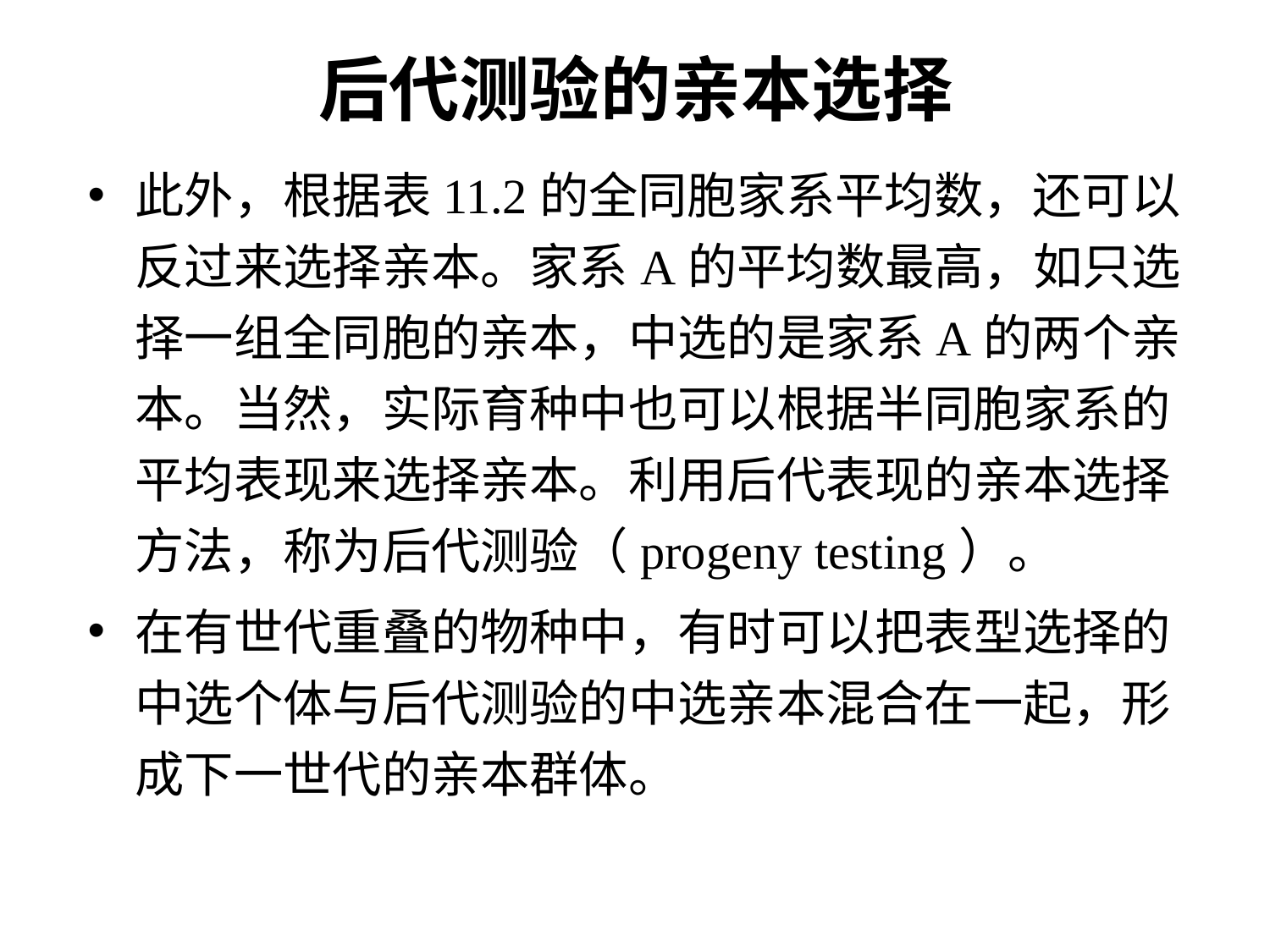

# 后代测验的亲本选择
此外，根据表11.2的全同胞家系平均数，还可以反过来选择亲本。家系A的平均数最高，如只选择一组全同胞的亲本，中选的是家系A的两个亲本。当然，实际育种中也可以根据半同胞家系的平均表现来选择亲本。利用后代表现的亲本选择方法，称为后代测验（progeny testing）。
在有世代重叠的物种中，有时可以把表型选择的中选个体与后代测验的中选亲本混合在一起，形成下一世代的亲本群体。